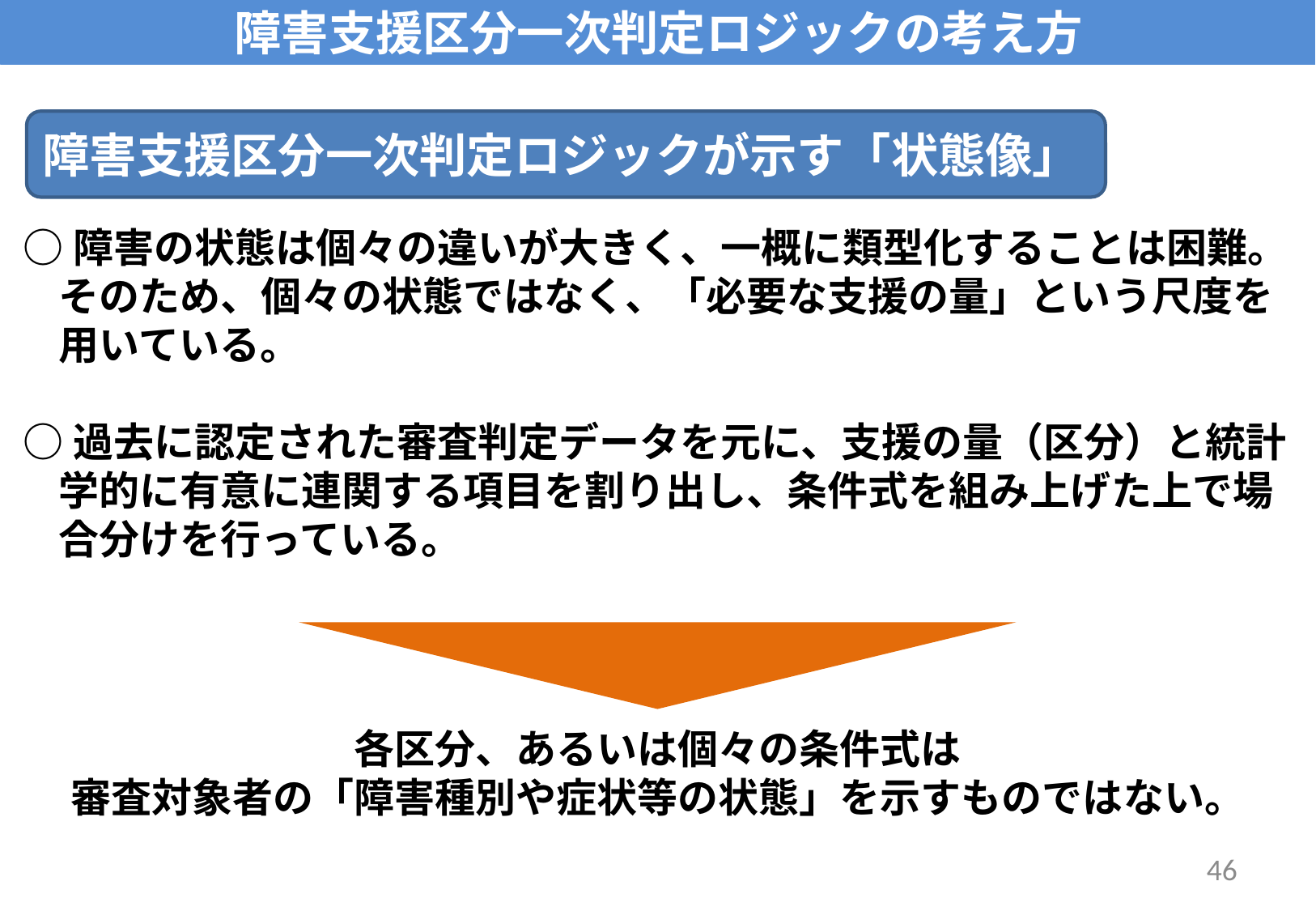

# 障害支援区分一次判定ロジックの考え方
障害支援区分一次判定ロジックが示す「状態像」
○障害の状態は個々の違いが大きく、一概に類型化することは困難。
そのため、個々の状態ではなく、「必要な支援の量」という尺度を用いている。

○過去に認定された審査判定データを元に、支援の量（区分）と統計学的に有意に連関する項目を割り出し、条件式を組み上げた上で場合分けを行っている。

各区分、あるいは個々の条件式は
審査対象者の「障害種別や症状等の状態」を示すものではない。
46